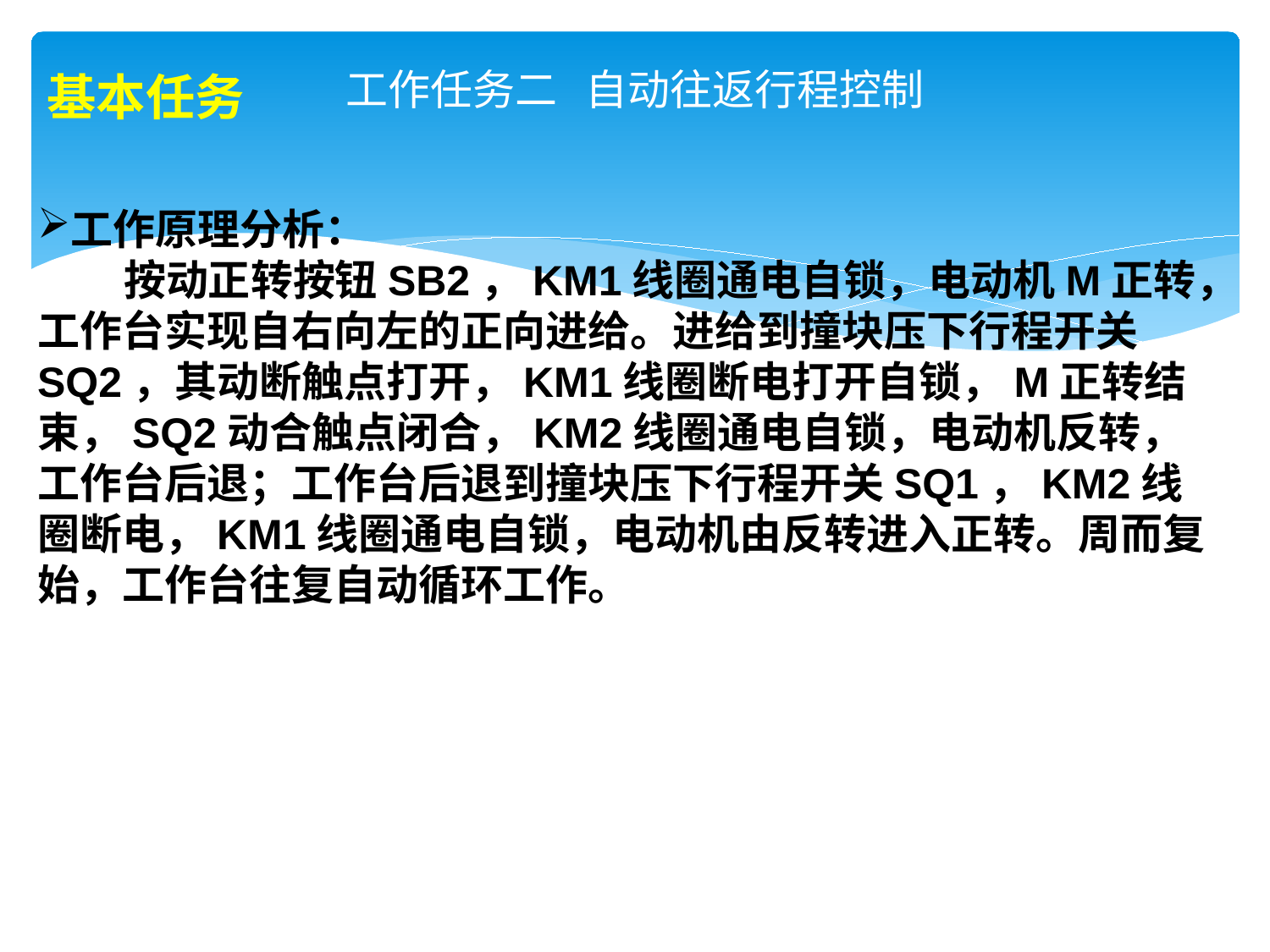

# 工作任务二   自动往返行程控制
基本任务
工作原理分析：
        按动正转按钮SB2，KM1线圈通电自锁，电动机M正转，工作台实现自右向左的正向进给。进给到撞块压下行程开关SQ2，其动断触点打开，KM1线圈断电打开自锁，M正转结束，SQ2动合触点闭合，KM2线圈通电自锁，电动机反转，工作台后退；工作台后退到撞块压下行程开关SQ1，KM2线圈断电，KM1线圈通电自锁，电动机由反转进入正转。周而复始，工作台往复自动循环工作。